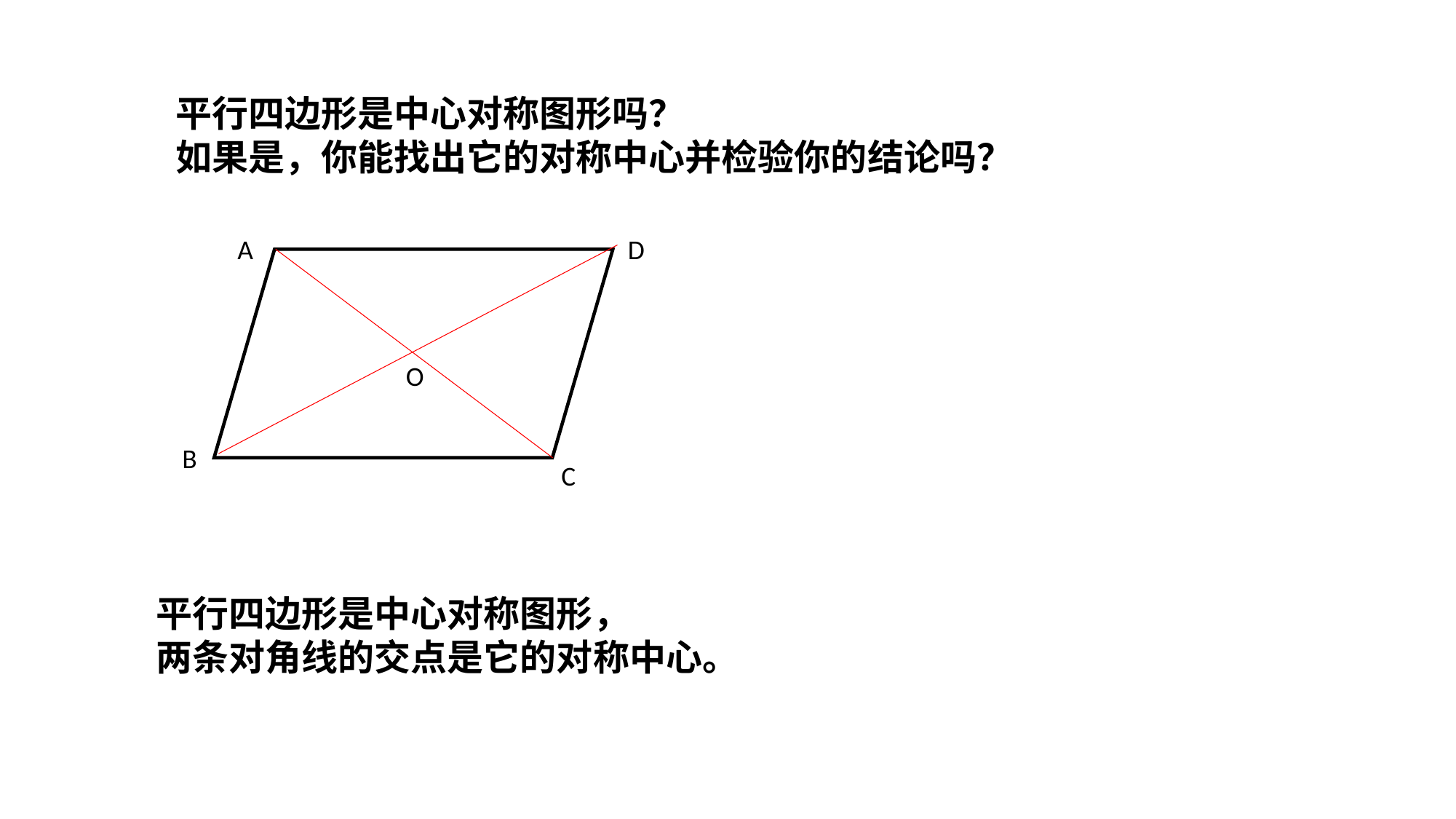

平行四边形是中心对称图形吗？
如果是，你能找出它的对称中心并检验你的结论吗？
A
D

O
B
C
平行四边形是中心对称图形，
两条对角线的交点是它的对称中心。